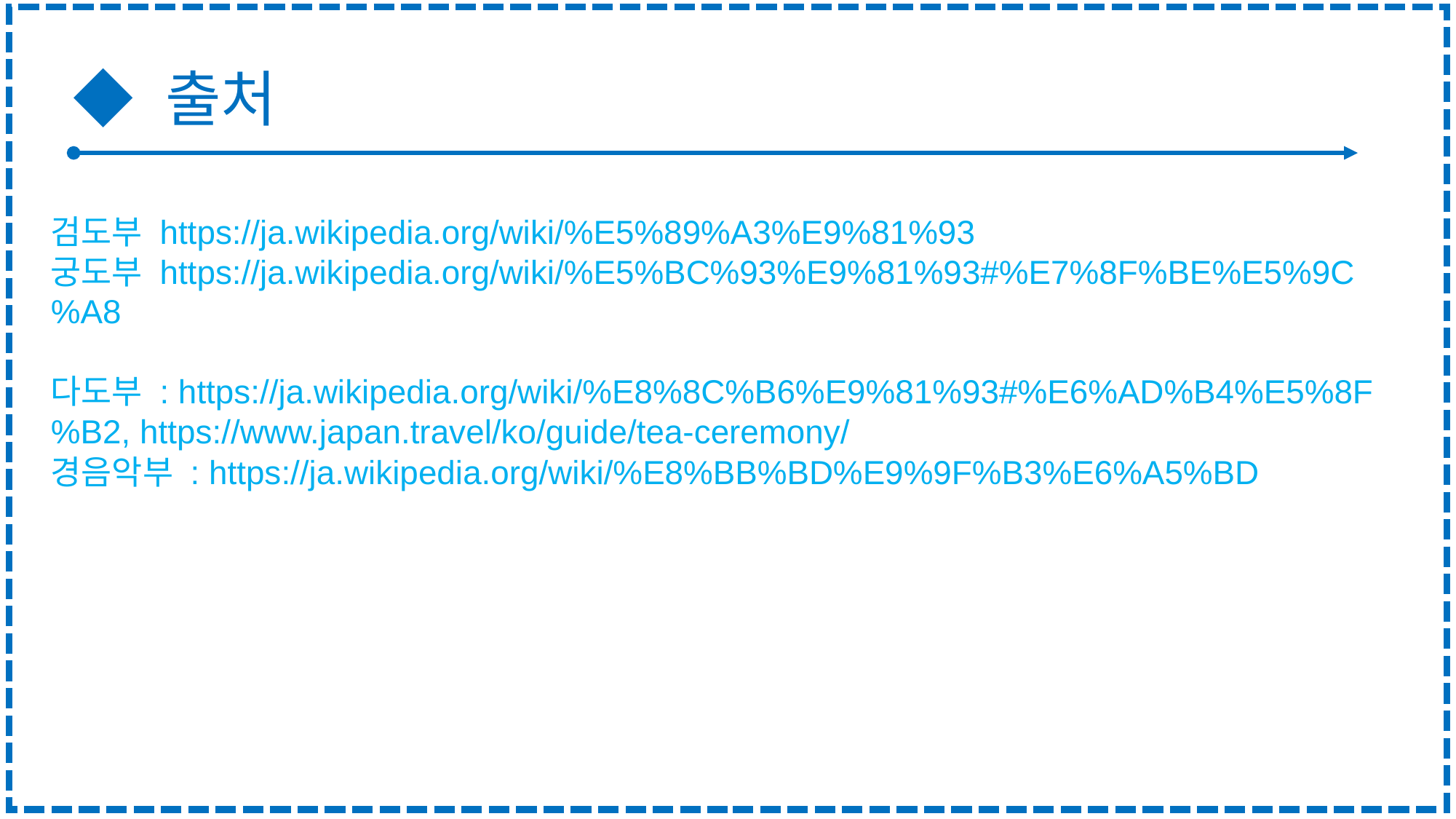

ㅊ
# ◆ 출처

검도부 https://ja.wikipedia.org/wiki/%E5%89%A3%E9%81%93
궁도부 https://ja.wikipedia.org/wiki/%E5%BC%93%E9%81%93#%E7%8F%BE%E5%9C%A8

다도부 : https://ja.wikipedia.org/wiki/%E8%8C%B6%E9%81%93#%E6%AD%B4%E5%8F%B2, https://www.japan.travel/ko/guide/tea-ceremony/
경음악부 : https://ja.wikipedia.org/wiki/%E8%BB%BD%E9%9F%B3%E6%A5%BD